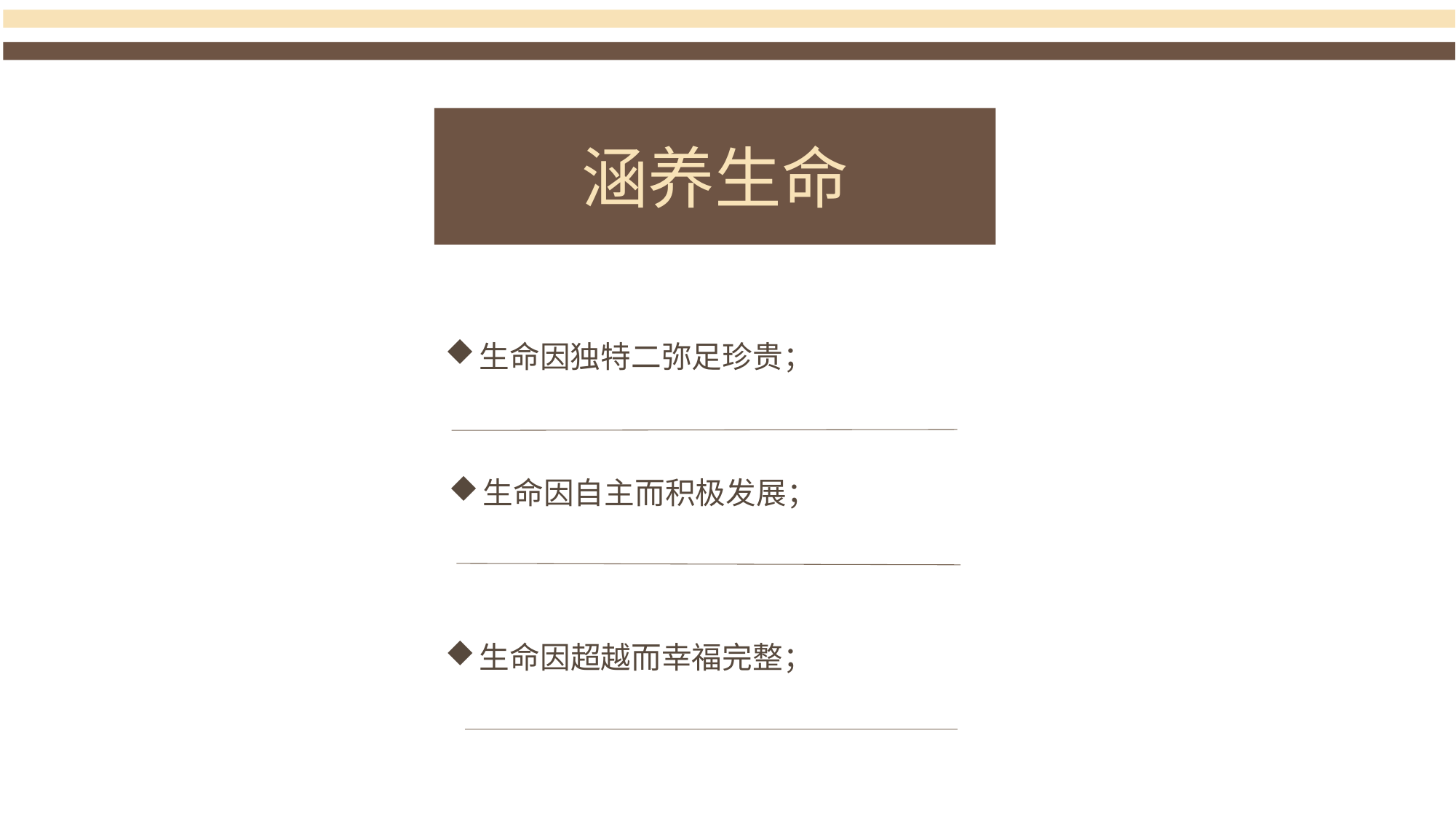

涵养生命
生命因独特二弥足珍贵；
生命因自主而积极发展；
生命因超越而幸福完整；